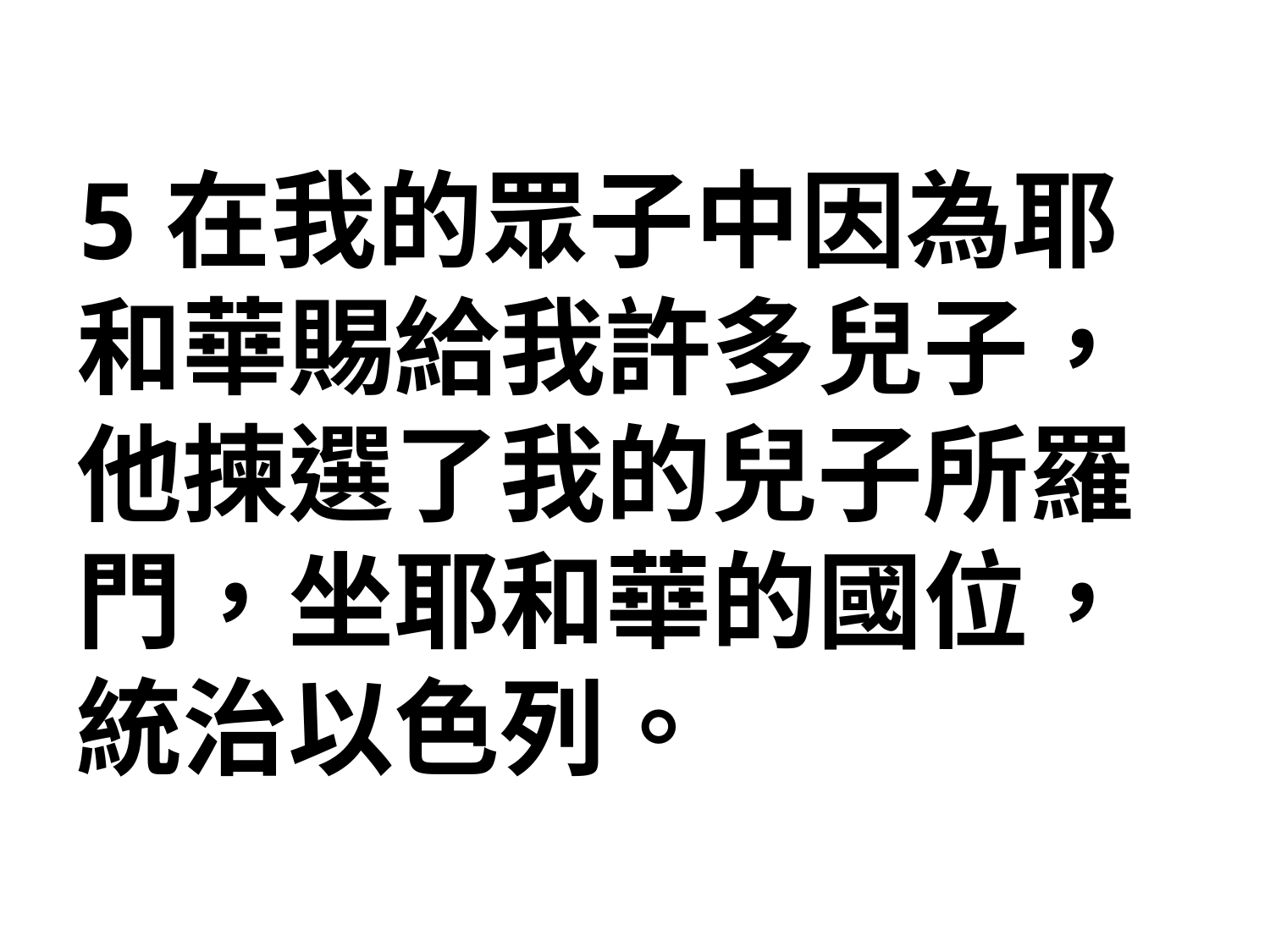

# 5在我的眾子中因為耶和華賜給我許多兒子，他揀選了我的兒子所羅門，坐耶和華的國位，統治以色列。